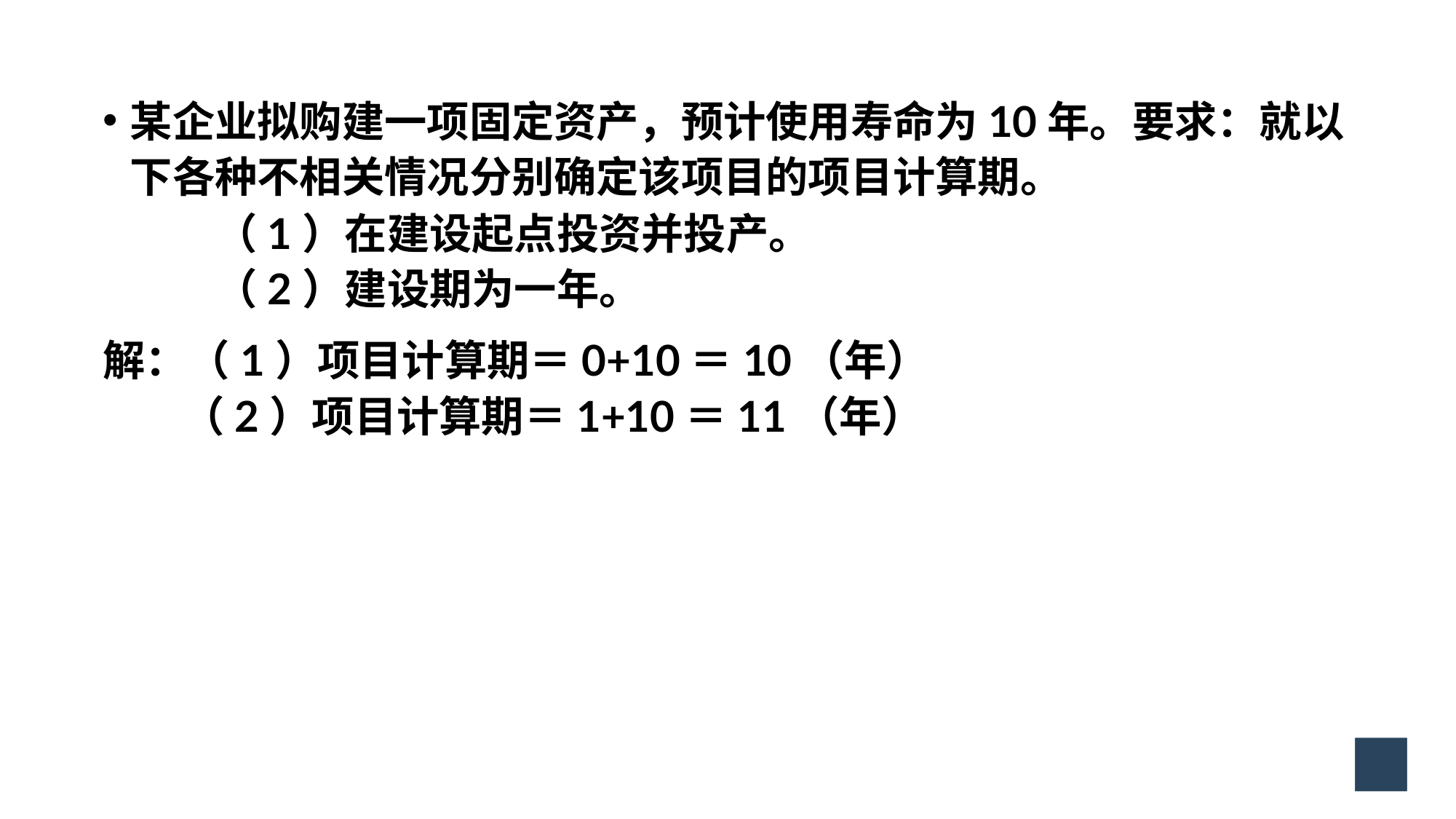

某企业拟购建一项固定资产，预计使用寿命为10年。要求：就以下各种不相关情况分别确定该项目的项目计算期。
　　（1）在建设起点投资并投产。
　　（2）建设期为一年。
解：（1）项目计算期＝0+10＝10（年）
　 （2）项目计算期＝1+10＝11（年）